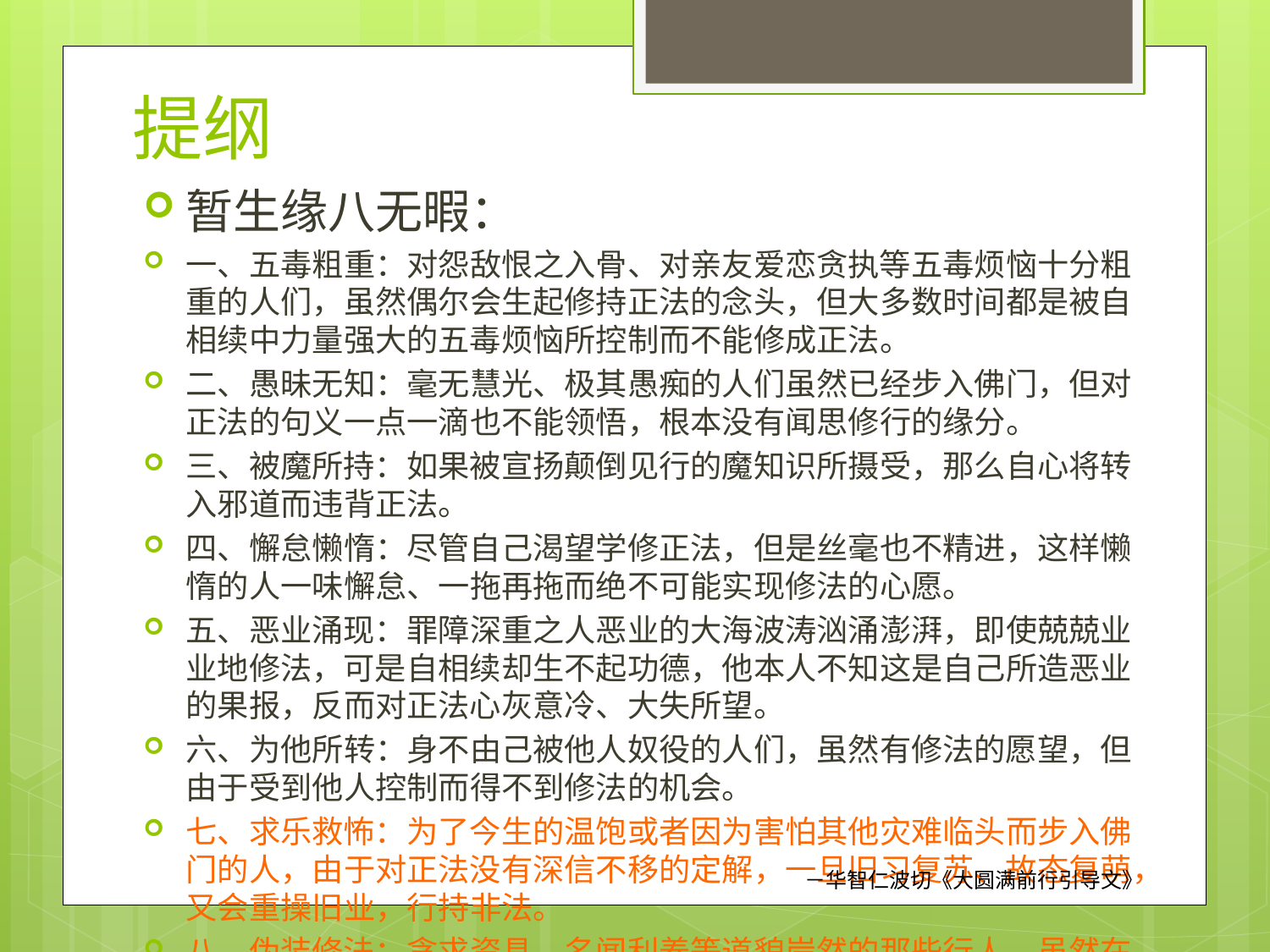

# 提纲
暂生缘八无暇：
一、五毒粗重：对怨敌恨之入骨、对亲友爱恋贪执等五毒烦恼十分粗重的人们，虽然偶尔会生起修持正法的念头，但大多数时间都是被自相续中力量强大的五毒烦恼所控制而不能修成正法。
二、愚昧无知：毫无慧光、极其愚痴的人们虽然已经步入佛门，但对正法的句义一点一滴也不能领悟，根本没有闻思修行的缘分。
三、被魔所持：如果被宣扬颠倒见行的魔知识所摄受，那么自心将转入邪道而违背正法。
四、懈怠懒惰：尽管自己渴望学修正法，但是丝毫也不精进，这样懒惰的人一味懈怠、一拖再拖而绝不可能实现修法的心愿。
五、恶业涌现：罪障深重之人恶业的大海波涛汹涌澎湃，即使兢兢业业地修法，可是自相续却生不起功德，他本人不知这是自己所造恶业的果报，反而对正法心灰意冷、大失所望。
六、为他所转：身不由己被他人奴役的人们，虽然有修法的愿望，但由于受到他人控制而得不到修法的机会。
七、求乐救怖：为了今生的温饱或者因为害怕其他灾难临头而步入佛门的人，由于对正法没有深信不移的定解，一旦旧习复苏、故态复萌，又会重操旧业，行持非法。
八、伪装修法：贪求资具、名闻利养等道貌岸然的那些行人，虽然在他人面前装腔作势地摆出一副修行人的模样，可是自己心里所追求的目标就是今生今世的利益，而距解脱正道却有千里之遥。

－华智仁波切《大圆满前行引导文》